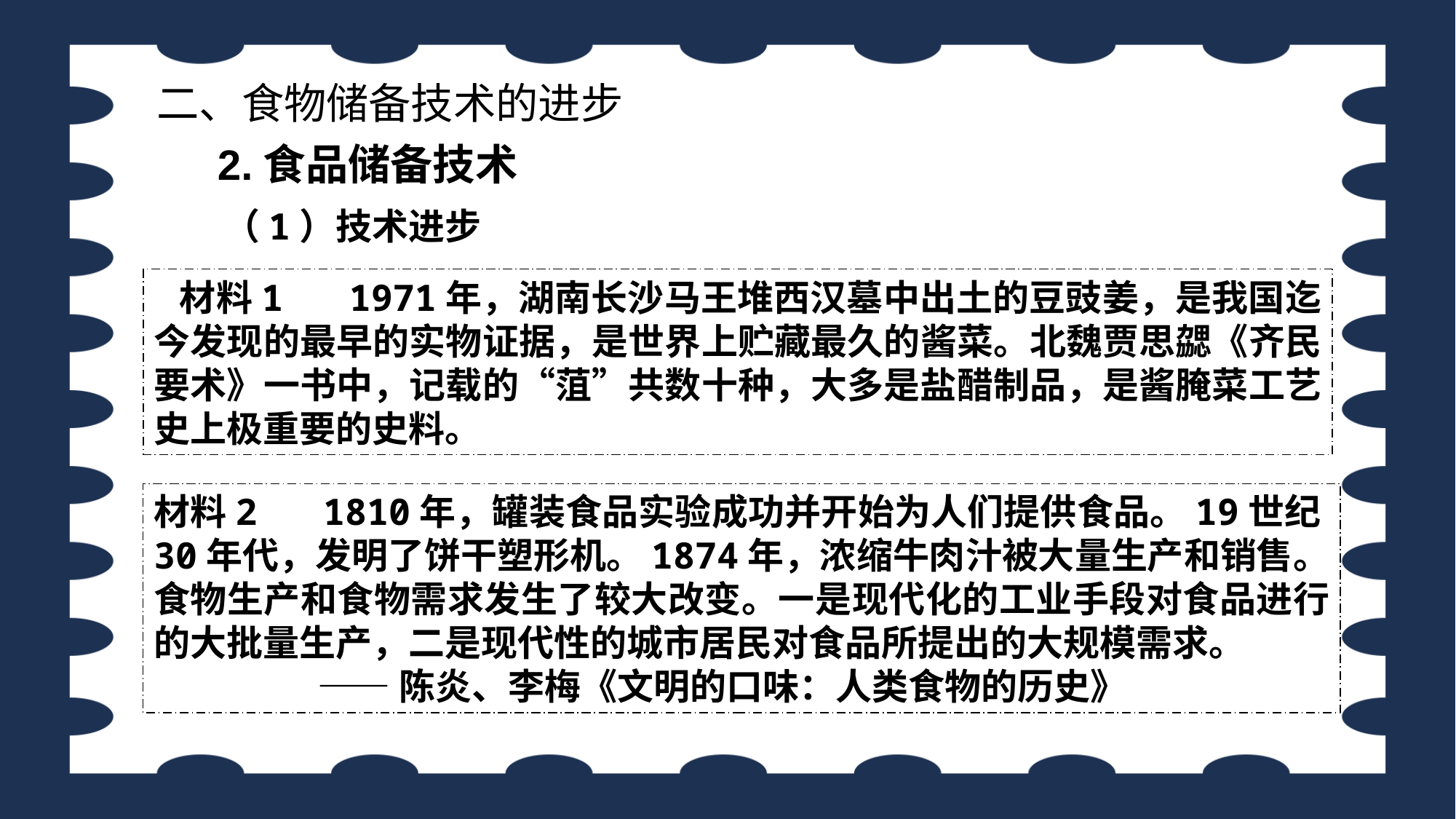

二、食物储备技术的进步
2.食品储备技术
（1）技术进步
  材料1   1971年，湖南长沙马王堆西汉墓中出土的豆豉姜，是我国迄今发现的最早的实物证据，是世界上贮藏最久的酱菜。北魏贾思勰《齐民要术》一书中，记载的“菹”共数十种，大多是盐醋制品，是酱腌菜工艺史上极重要的史料。
材料2   1810年，罐装食品实验成功并开始为人们提供食品。19世纪30年代，发明了饼干塑形机。1874年，浓缩牛肉汁被大量生产和销售。食物生产和食物需求发生了较大改变。一是现代化的工业手段对食品进行的大批量生产，二是现代性的城市居民对食品所提出的大规模需求。
                    ——陈炎、李梅《文明的口味：人类食物的历史》